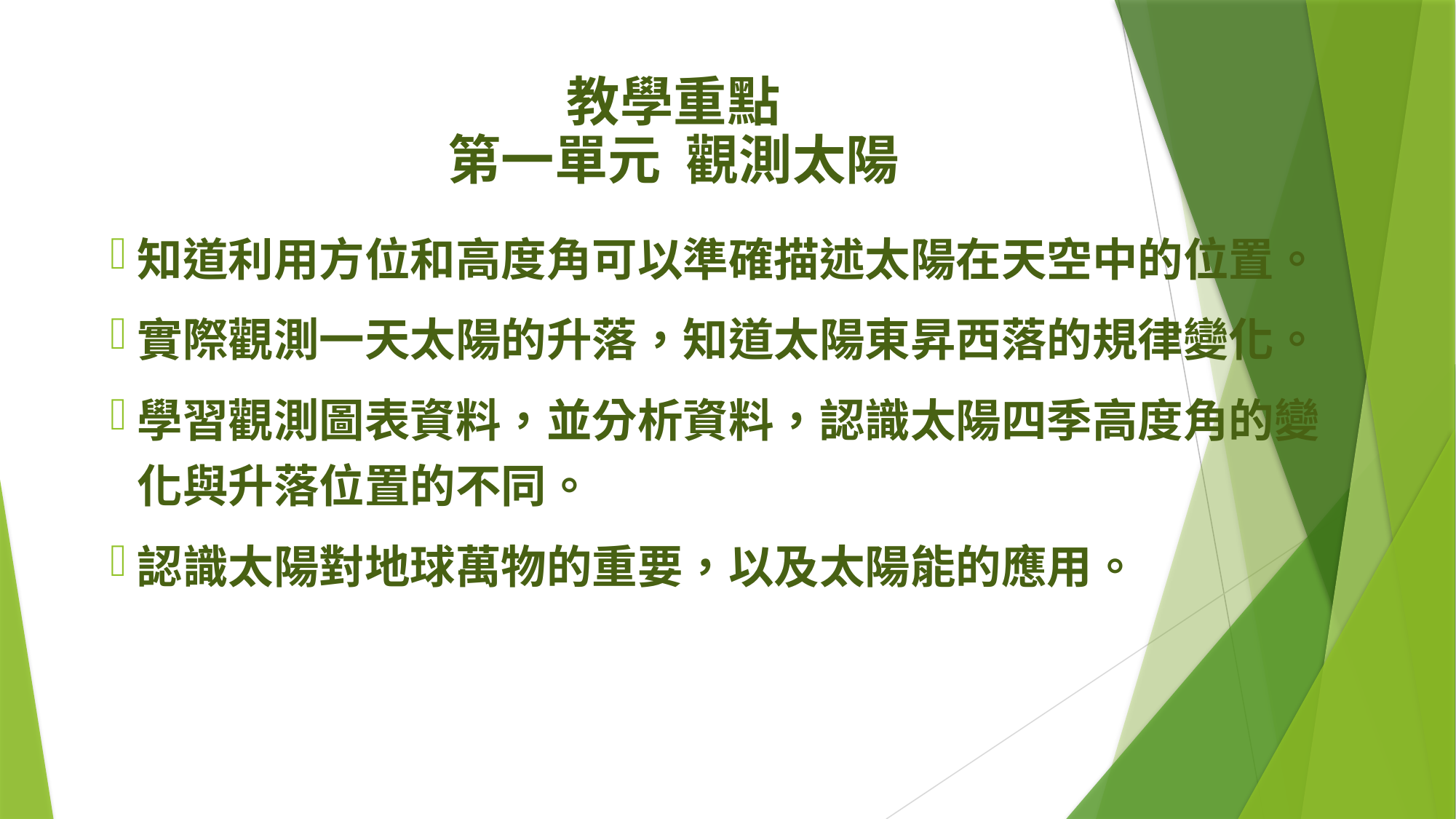

# 教學重點 第一單元  觀測太陽
知道利用方位和高度角可以準確描述太陽在天空中的位置。
實際觀測一天太陽的升落，知道太陽東昇西落的規律變化。
學習觀測圖表資料，並分析資料，認識太陽四季高度角的變化與升落位置的不同。
認識太陽對地球萬物的重要，以及太陽能的應用。